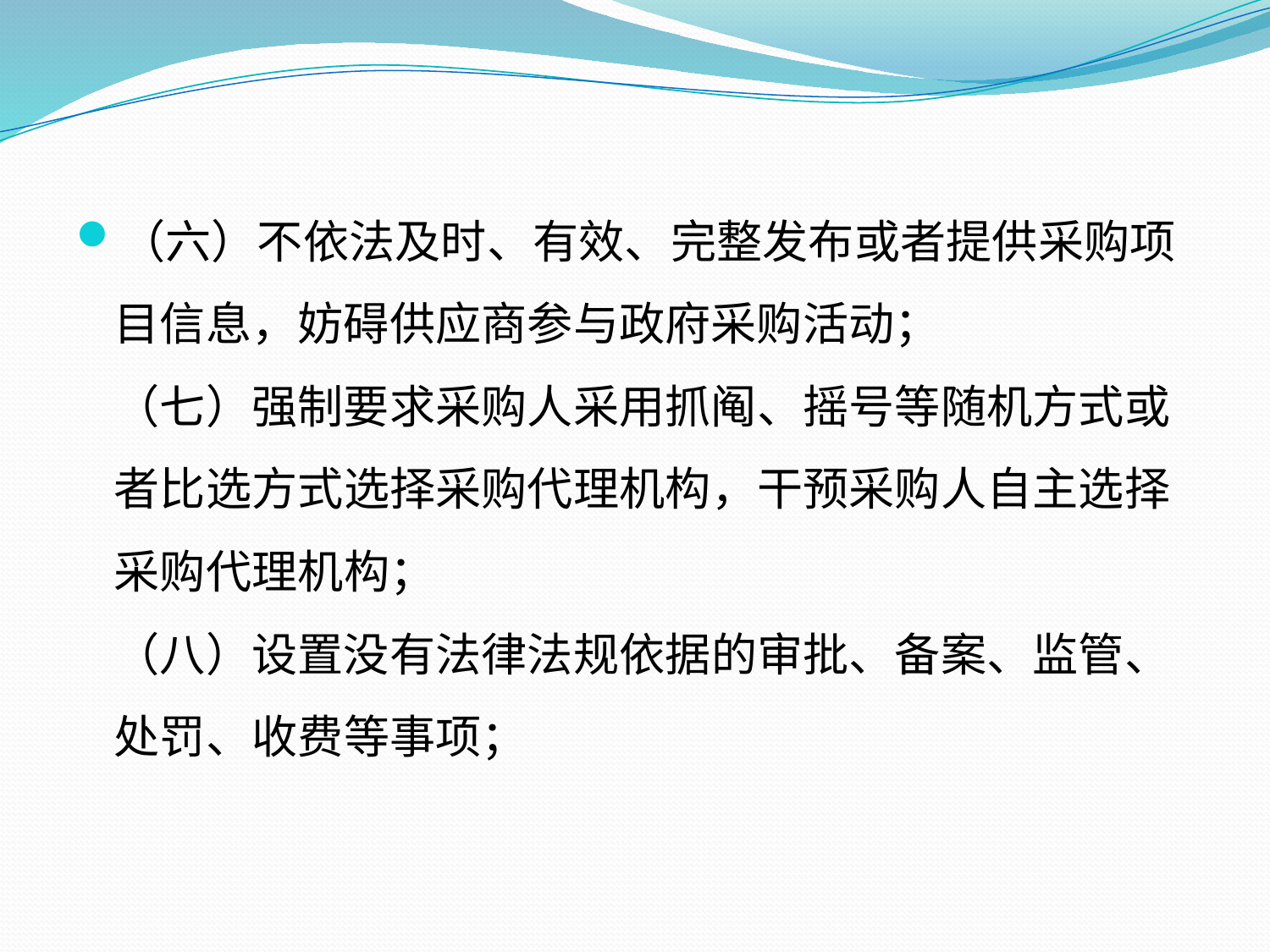

#
（六）不依法及时、有效、完整发布或者提供采购项目信息，妨碍供应商参与政府采购活动；
（七）强制要求采购人采用抓阄、摇号等随机方式或者比选方式选择采购代理机构，干预采购人自主选择采购代理机构；
（八）设置没有法律法规依据的审批、备案、监管、处罚、收费等事项；